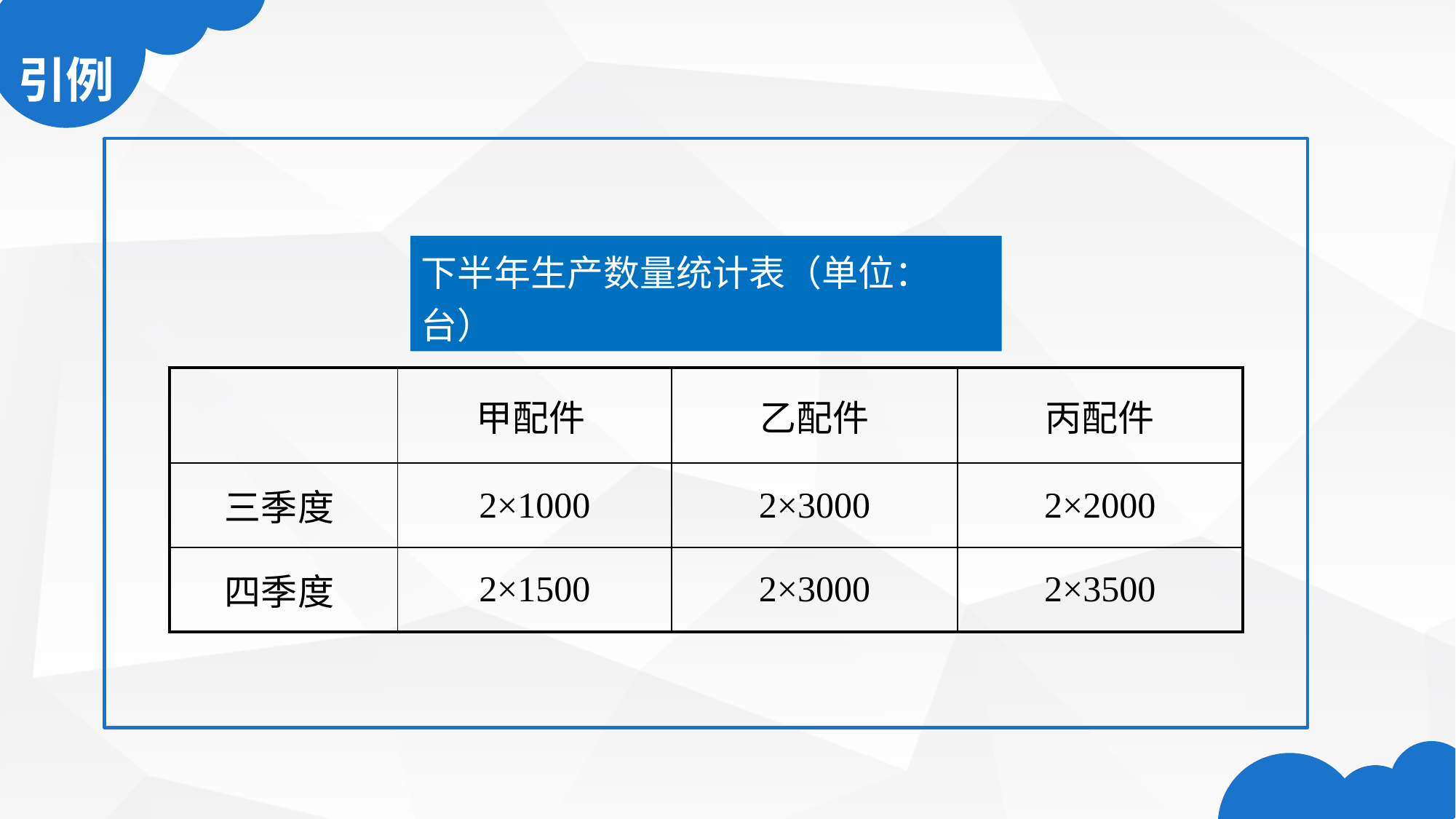

下半年生产数量统计表（单位：台）
|  | 甲配件 | 乙配件 | 丙配件 |
| --- | --- | --- | --- |
| 三季度 | 2×1000 | 2×3000 | 2×2000 |
| 四季度 | 2×1500 | 2×3000 | 2×3500 |